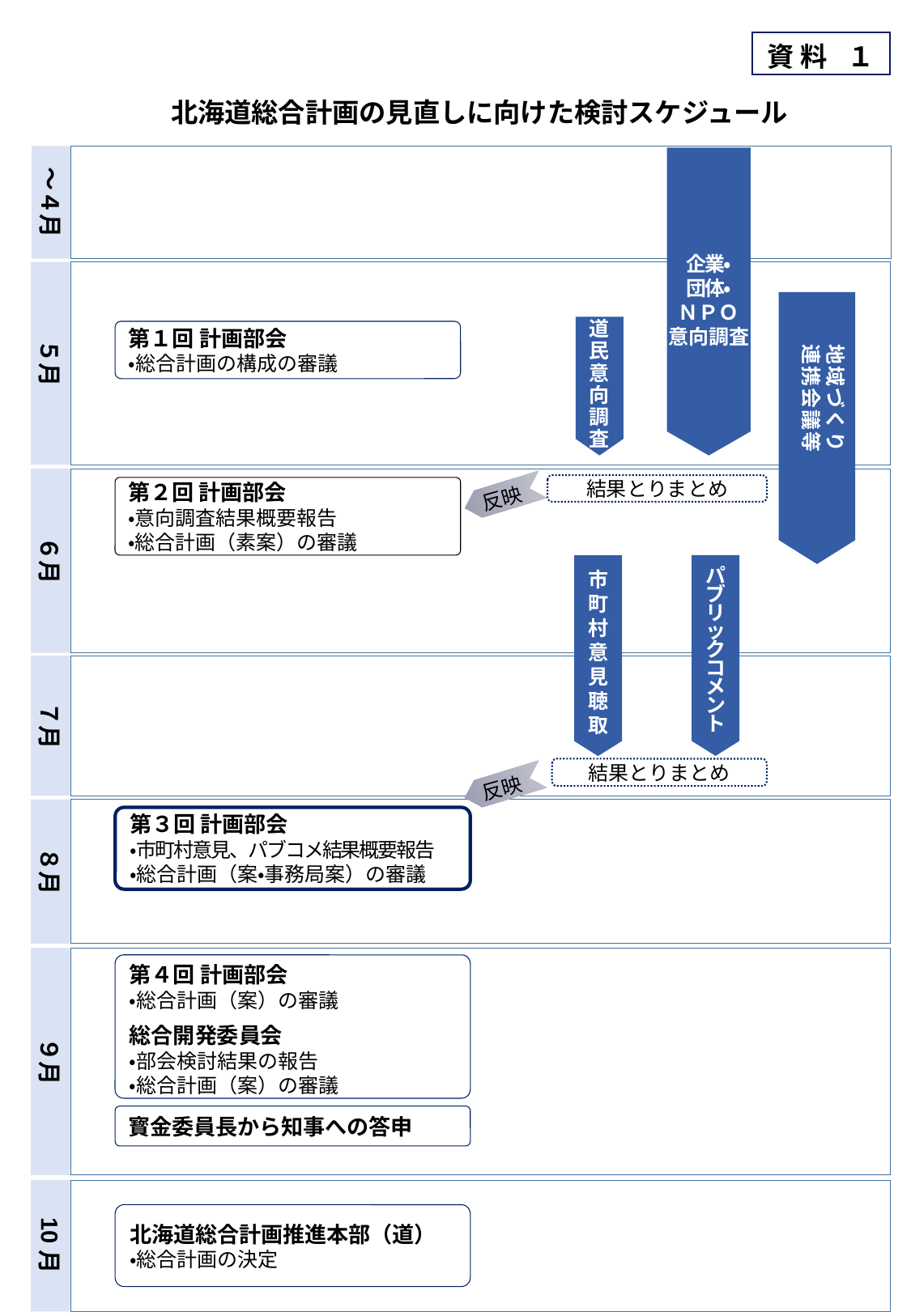

資 料　１
北海道総合計画の見直しに向けた検討スケジュール

～４月
企業・
団体・
ＮＰＯ
意向調査
５月

地域づくり
連携会議等

第１回 計画部会
・総合計画の構成の審議
道
民
意
向
調
査
６月

結果とりまとめ
第２回 計画部会
・意向調査結果概要報告
・総合計画（素案）の審議

反映
パ
ブ
リ
ッ
ク
コ
メ
ン
ト
市
町
村
意
見
聴
取

７月
結果とりまとめ

反映
８月

第３回 計画部会
・市町村意見、パブコメ結果概要報告
・総合計画（案・事務局案）の審議
９月

第４回 計画部会
・総合計画（案）の審議
総合開発委員会
・部会検討結果の報告
・総合計画（案）の審議
寳金委員長から知事への答申
10月

北海道総合計画推進本部（道）
・総合計画の決定